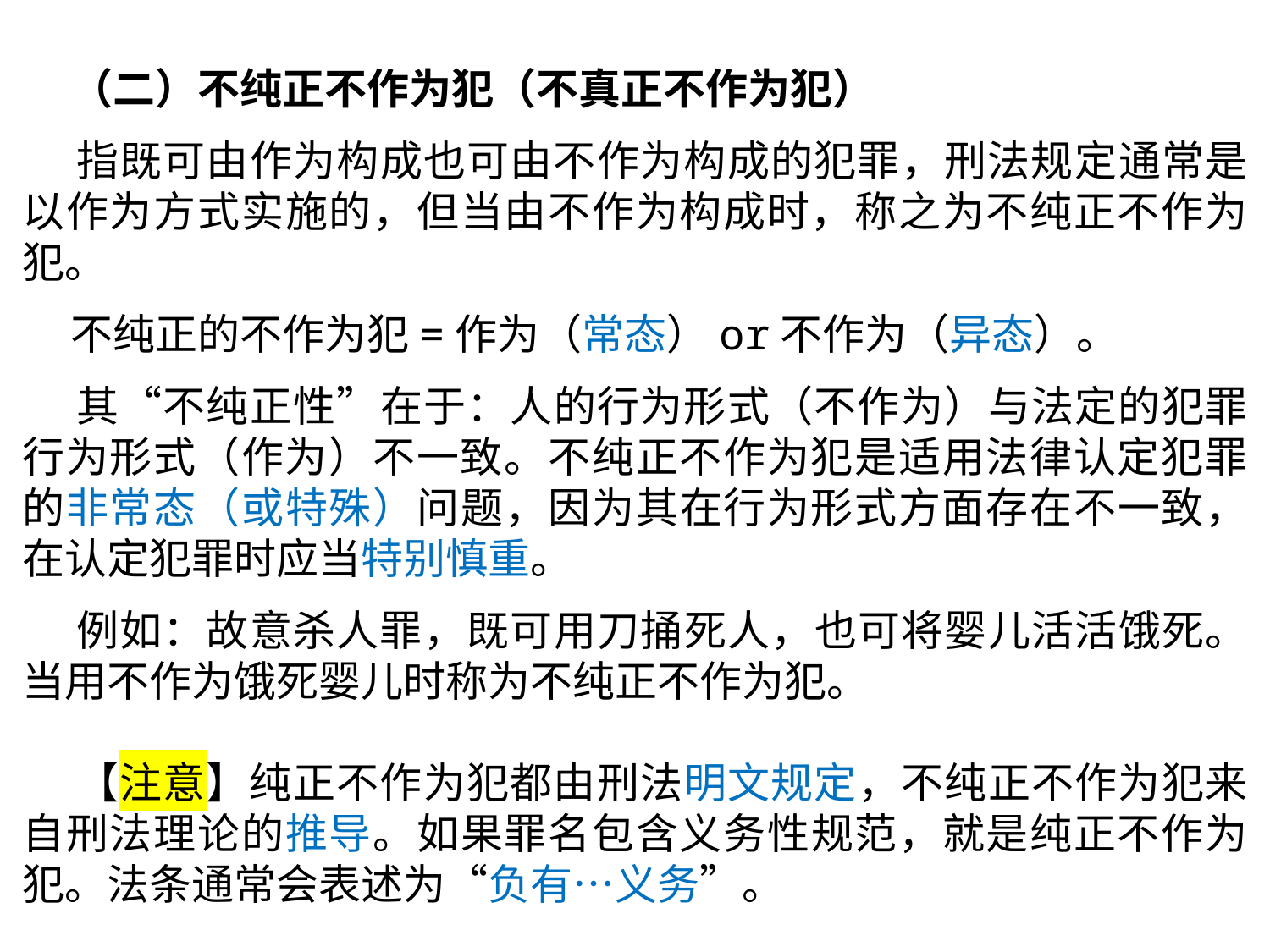

（二）不纯正不作为犯（不真正不作为犯）

    指既可由作为构成也可由不作为构成的犯罪，刑法规定通常是以作为方式实施的，但当由不作为构成时，称之为不纯正不作为犯。

    不纯正的不作为犯=作为（常态）or不作为（异态）。

    其“不纯正性”在于：人的行为形式（不作为）与法定的犯罪行为形式（作为）不一致。不纯正不作为犯是适用法律认定犯罪的非常态（或特殊）问题，因为其在行为形式方面存在不一致，在认定犯罪时应当特别慎重。

    例如：故意杀人罪，既可用刀捅死人，也可将婴儿活活饿死。当用不作为饿死婴儿时称为不纯正不作为犯。

    【注意】纯正不作为犯都由刑法明文规定，不纯正不作为犯来自刑法理论的推导。如果罪名包含义务性规范，就是纯正不作为犯。法条通常会表述为“负有…义务”。